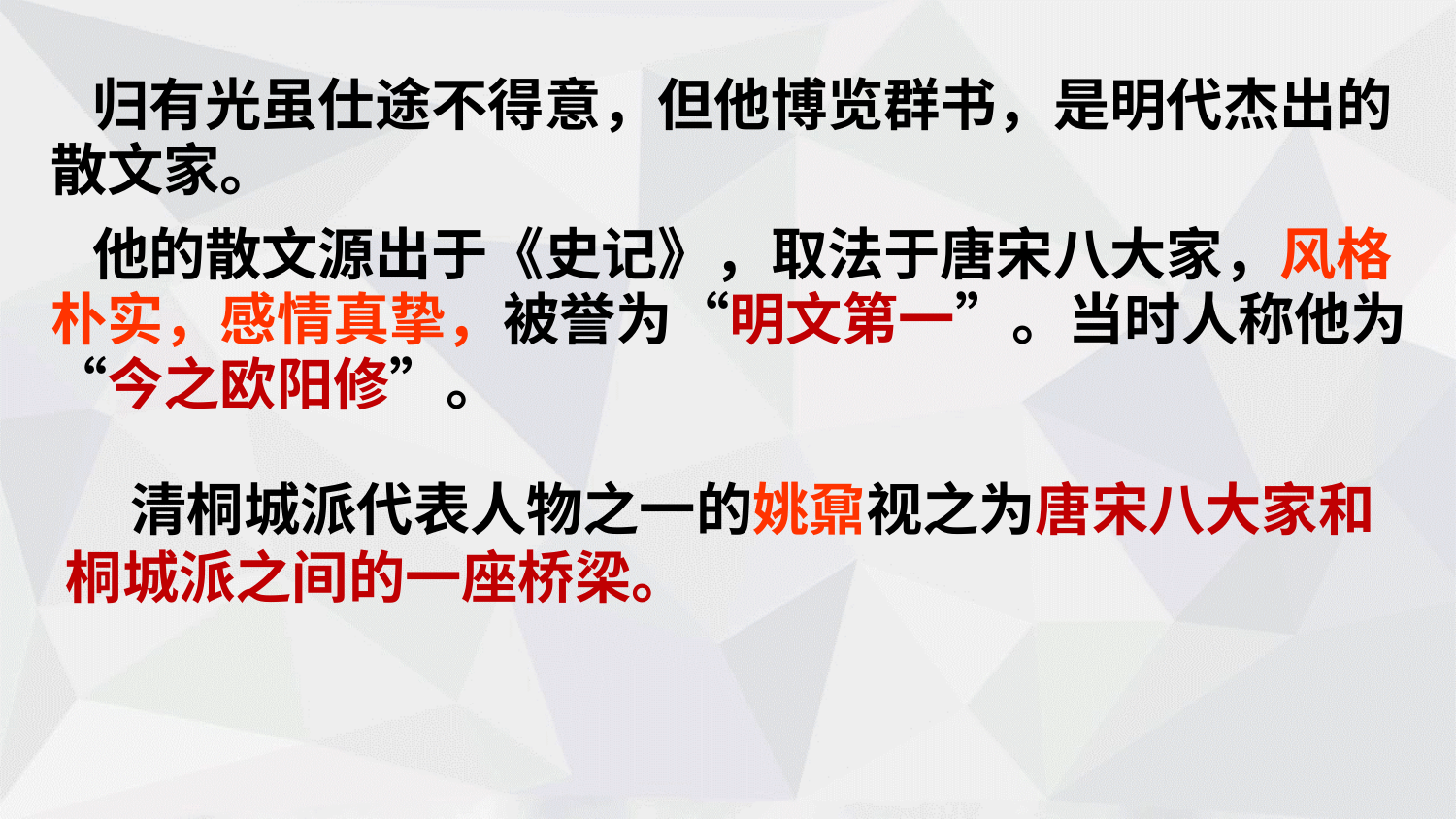

归有光虽仕途不得意，但他博览群书，是明代杰出的散文家。
     他的散文源出于《史记》，取法于唐宋八大家，风格朴实，感情真挚，被誉为“明文第一”。当时人称他为“今之欧阳修”。
    清桐城派代表人物之一的姚鼐视之为唐宋八大家和桐城派之间的一座桥梁。